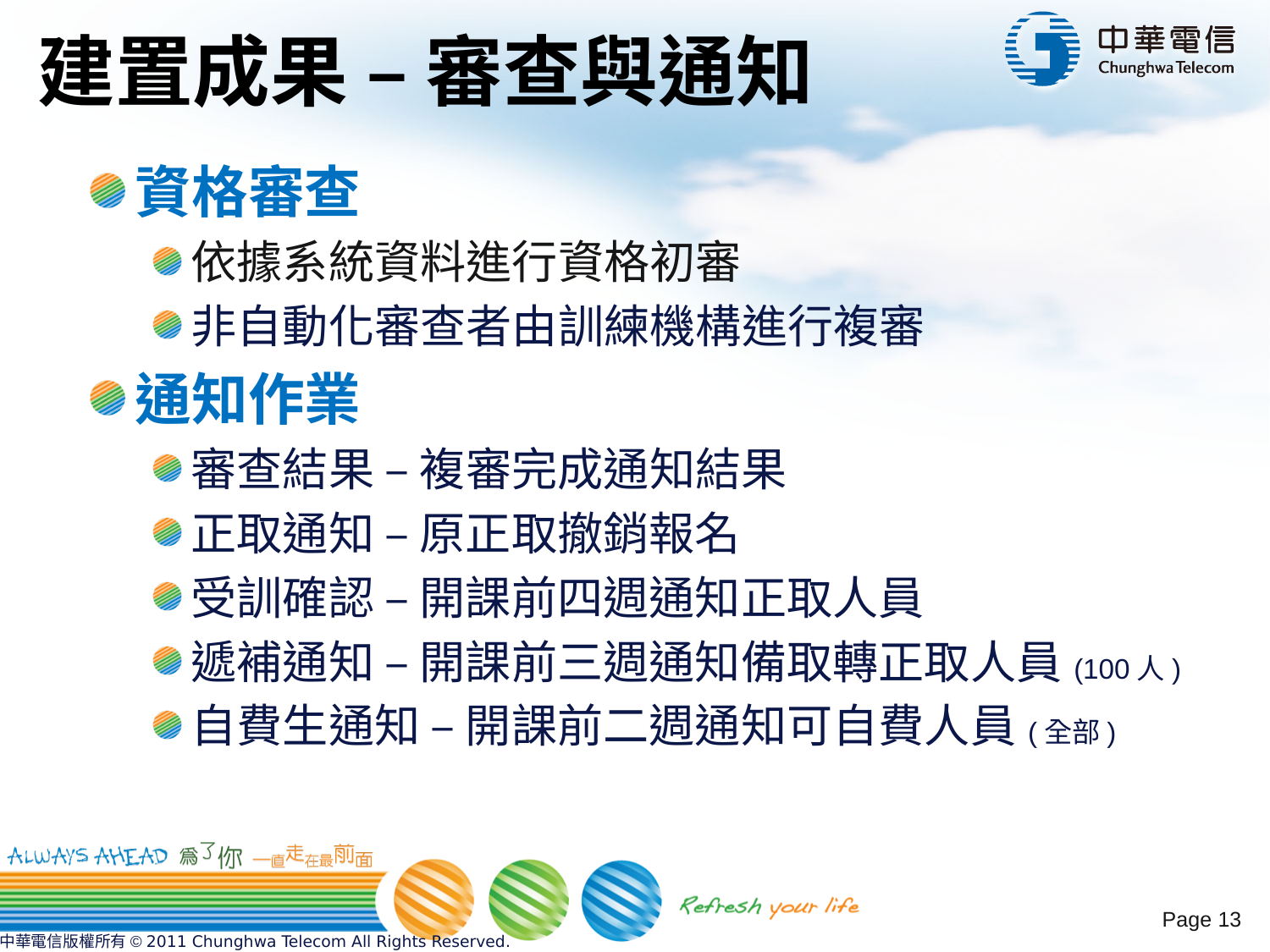

# 建置成果 – 審查與通知
資格審查
依據系統資料進行資格初審
非自動化審查者由訓練機構進行複審
通知作業
審查結果 – 複審完成通知結果
正取通知 – 原正取撤銷報名
受訓確認 – 開課前四週通知正取人員
遞補通知 – 開課前三週通知備取轉正取人員(100人)
自費生通知 – 開課前二週通知可自費人員(全部)